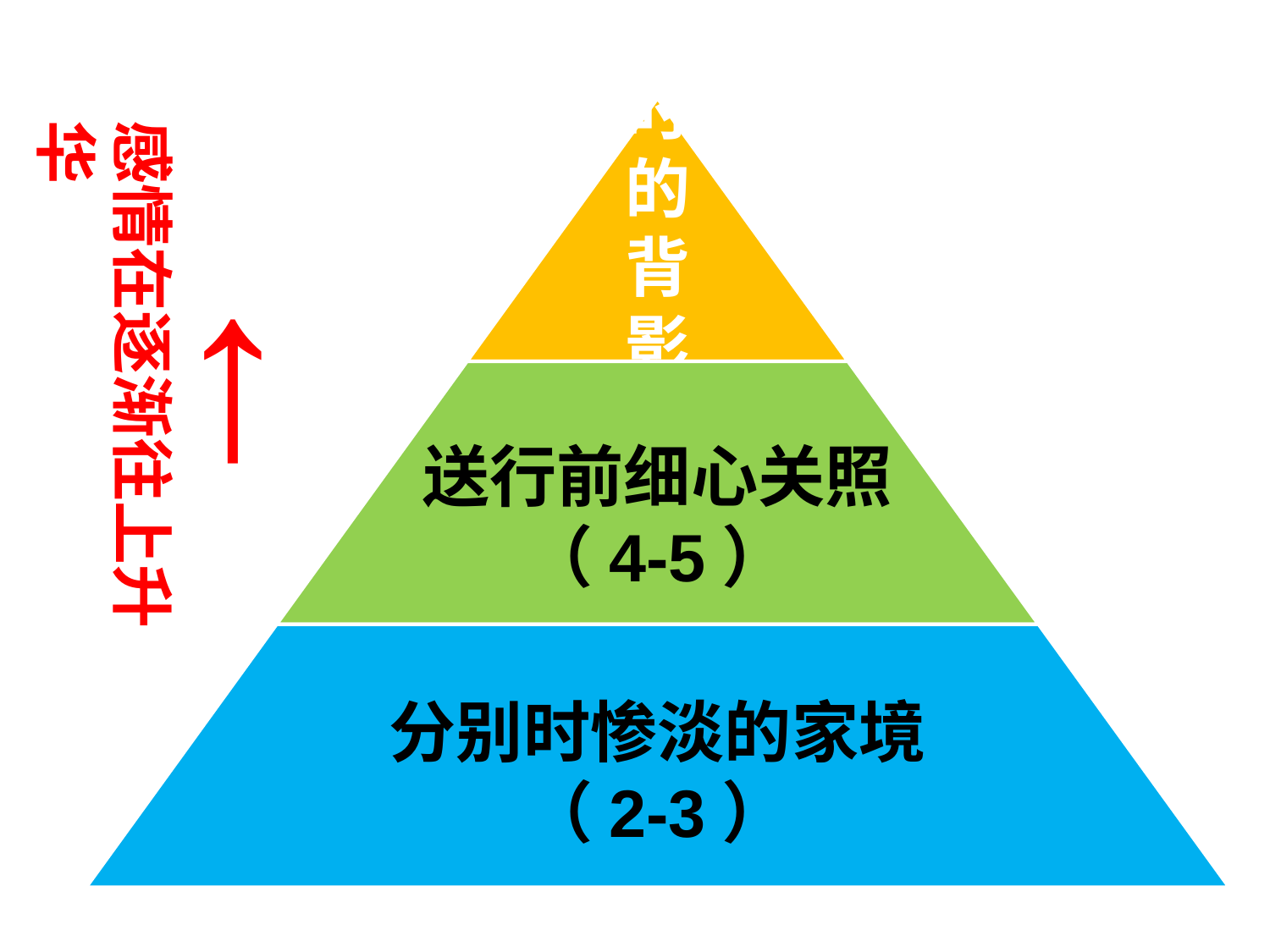

送行时的背影
（6）
送行前细心关照
（4-5）
分别时惨淡的家境
（2-3）
感情在逐渐往上升华
↑